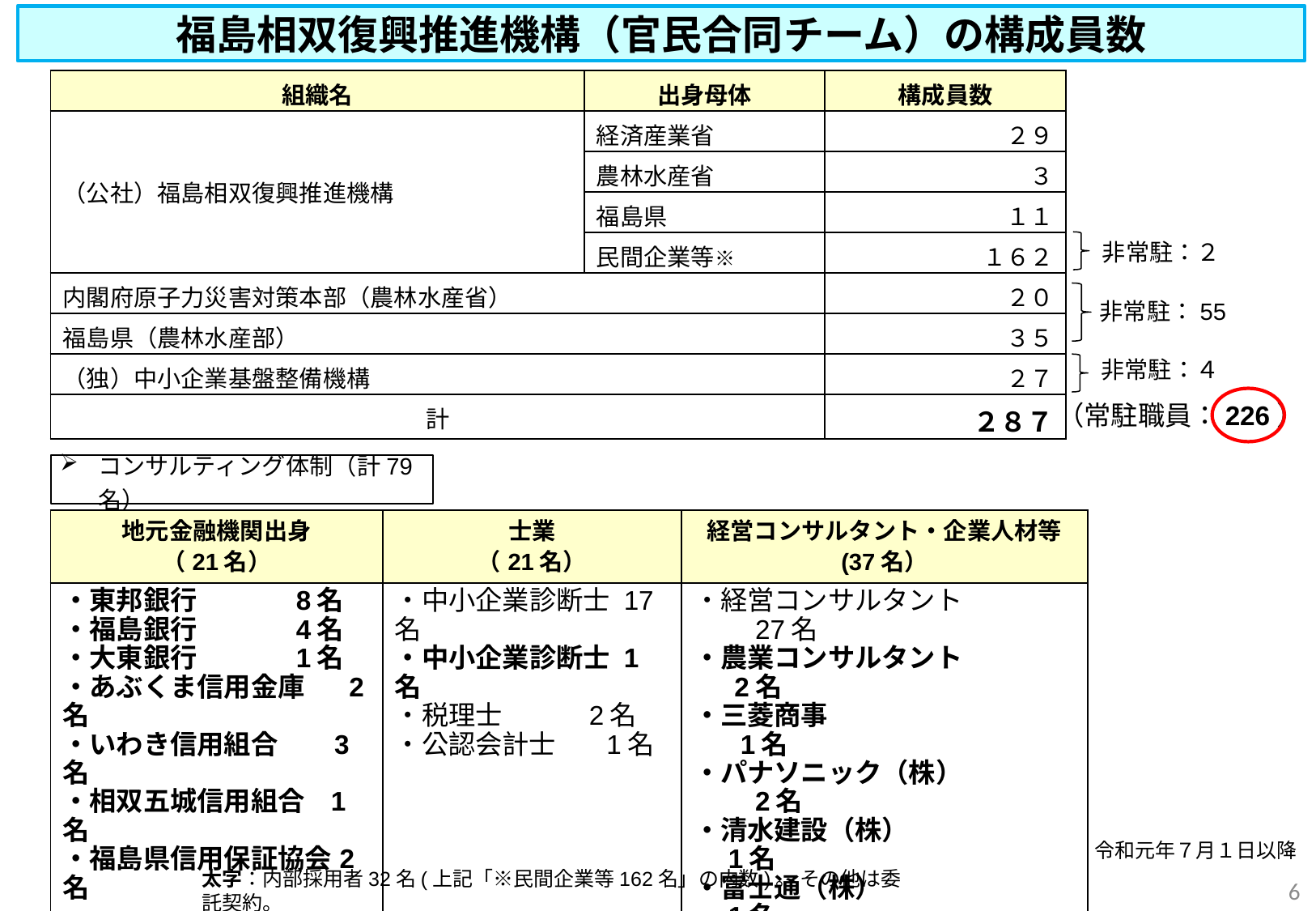

福島相双復興推進機構（官民合同チーム）の構成員数
| 組織名 | 出身母体 | 構成員数 |
| --- | --- | --- |
| （公社）福島相双復興推進機構 | 経済産業省 | ２９ |
|  | 農林水産省 | ３ |
|  | 福島県 | １１ |
|  | 民間企業等※ | １６２ |
| 内閣府原子力災害対策本部（農林水産省） |  | ２０ |
| 福島県（農林水産部） |  | ３５ |
| （独）中小企業基盤整備機構 |  | ２７ |
| 計 |  | ２８７ |

非常駐：２

非常駐：55
非常駐：４

（常駐職員：226）
コンサルティング体制（計79名）
| 地元金融機関出身 （21名） | 士業 （21名） | 経営コンサルタント・企業人材等 (37名） |
| --- | --- | --- |
| ・東邦銀行 8名 ・福島銀行 4名 ・大東銀行 1名 ・あぶくま信用金庫 2名 ・いわき信用組合 3名 ・相双五城信用組合 1名 ・福島県信用保証協会2名 | ・中小企業診断士 17名 ・中小企業診断士 1名 ・税理士 2名 ・公認会計士 1名 | ・経営コンサルタント 　　　　　27名 ・農業コンサルタント　　　　　 2名 ・三菱商事　　　　　　　　　　 1名 ・パナソニック（株） 　　　　　2名 ・清水建設（株） 　　　　　　1名 ・富士通（株） 　　　　 　　　1名 ・ヤマト運輸（株） 　　 　　　1名 ・（株）大丸松坂屋百貨店 1名 ・（株）ＪＴＢ　　　　　　　　1名 |
令和元年７月１日以降
太字：内部採用者32名(上記「※民間企業等162名」の内数)。 その他は委託契約。
6